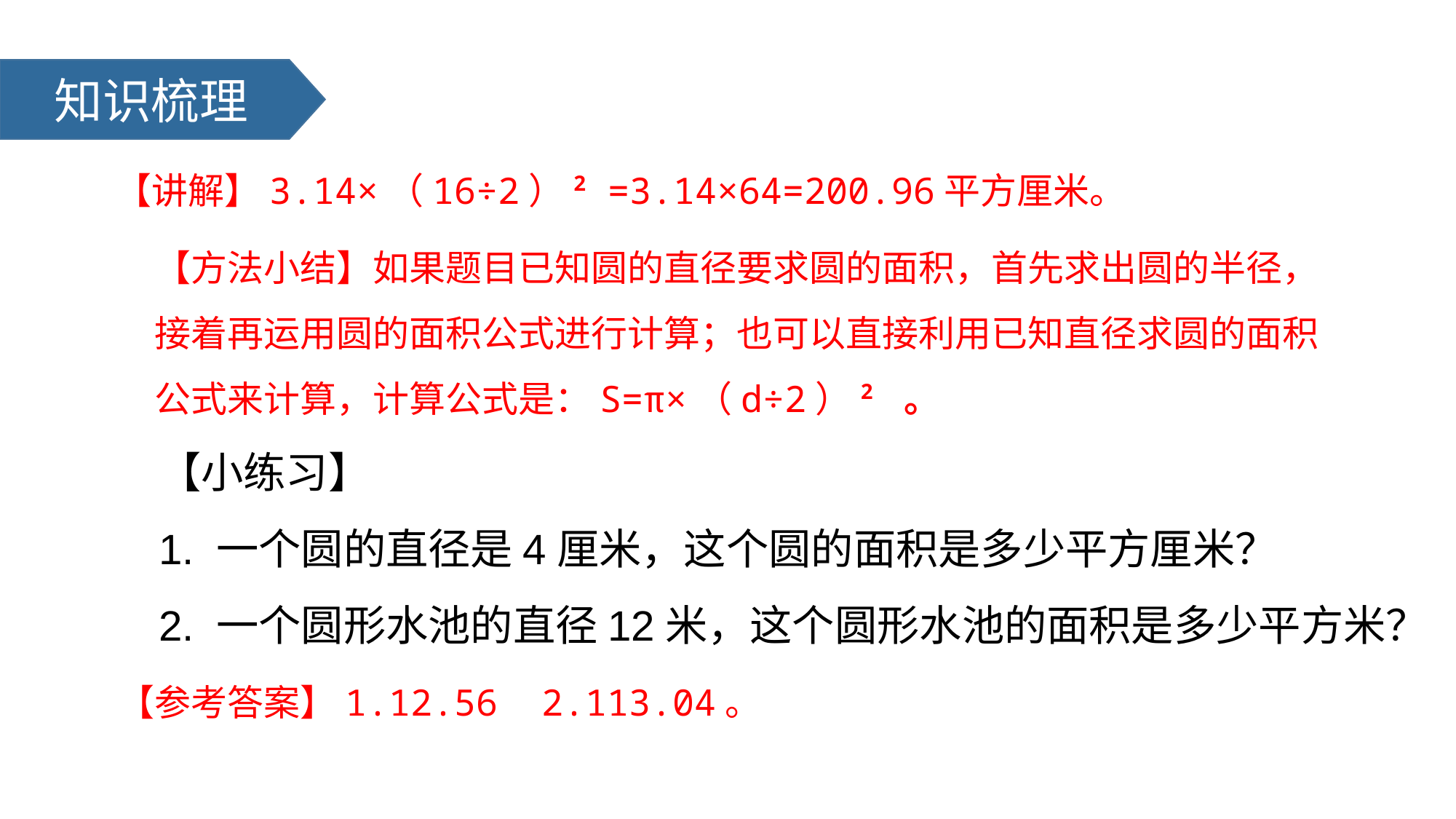

知识梳理
【讲解】3.14×（16÷2）2 =3.14×64=200.96平方厘米。
【方法小结】如果题目已知圆的直径要求圆的面积，首先求出圆的半径，接着再运用圆的面积公式进行计算；也可以直接利用已知直径求圆的面积公式来计算，计算公式是：S=π×（d÷2）2 。
【小练习】
1. 一个圆的直径是4厘米，这个圆的面积是多少平方厘米？
2. 一个圆形水池的直径12米，这个圆形水池的面积是多少平方米？
【参考答案】1.12.56  2.113.04。